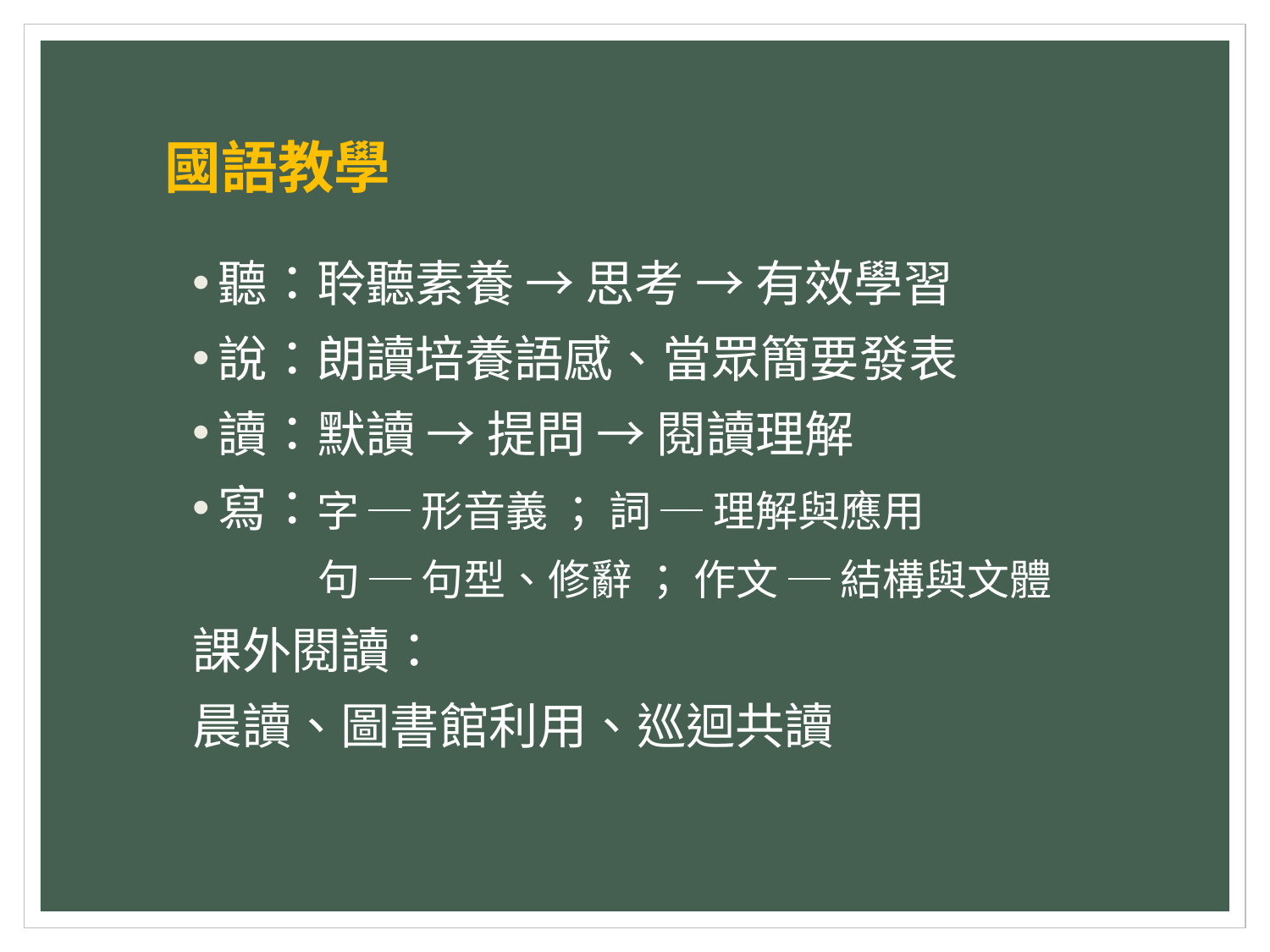

# 國語教學
聽：聆聽素養 → 思考 → 有效學習
說：朗讀培養語感、當眾簡要發表
讀：默讀 → 提問 → 閱讀理解
寫：字 ─ 形音義 ； 詞 ─ 理解與應用
            句 ─ 句型、修辭 ； 作文 ─ 結構與文體
課外閱讀：
晨讀、圖書館利用、巡迴共讀